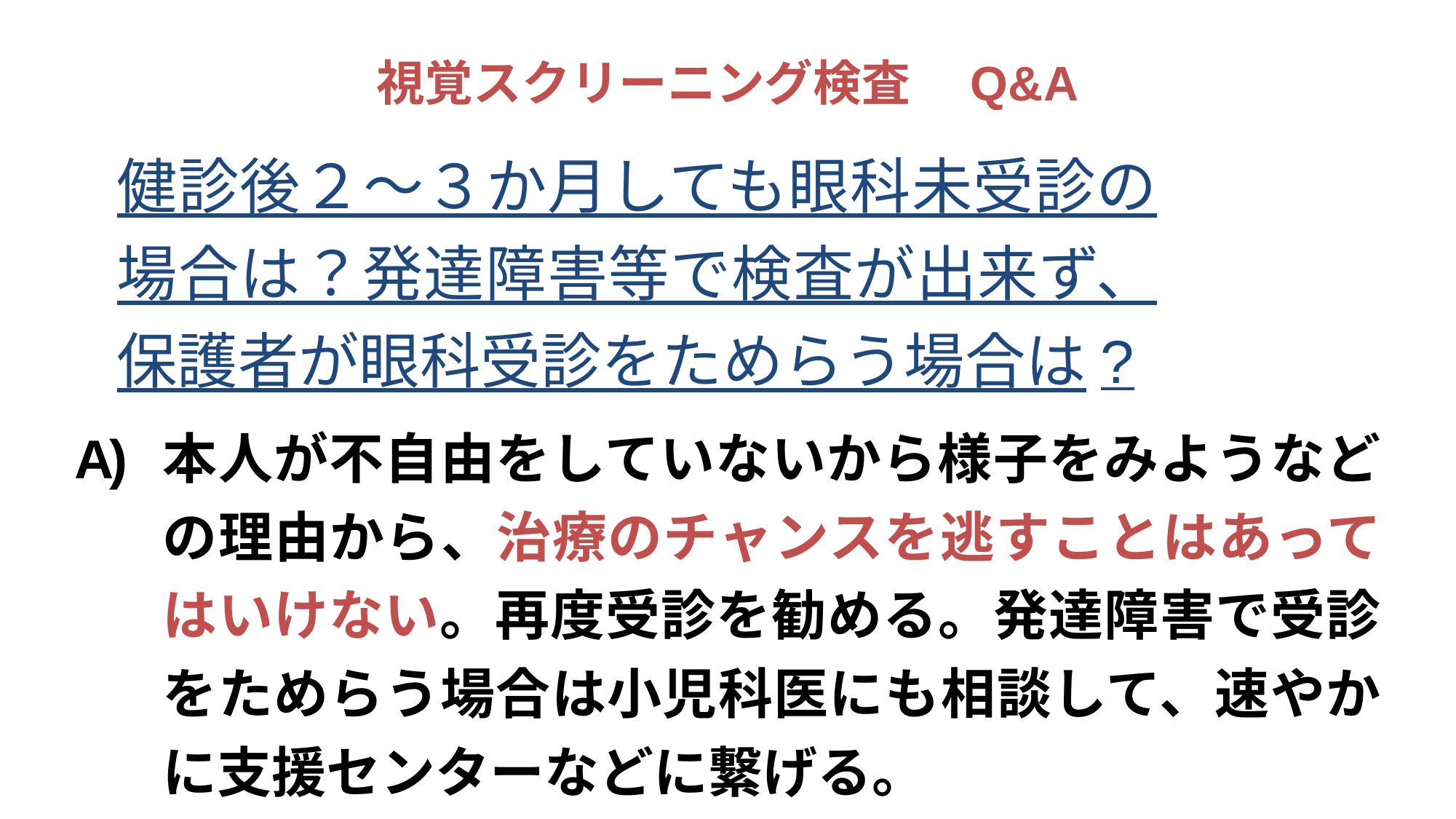

視覚スクリーニング検査　Q&A
健診後２～３か月しても眼科未受診の場合は？発達障害等で検査が出来ず、保護者が眼科受診をためらう場合は?
本人が不自由をしていないから様子をみようなどの理由から、治療のチャンスを逃すことはあってはいけない。再度受診を勧める。発達障害で受診をためらう場合は小児科医にも相談して、速やかに支援センターなどに繋げる。